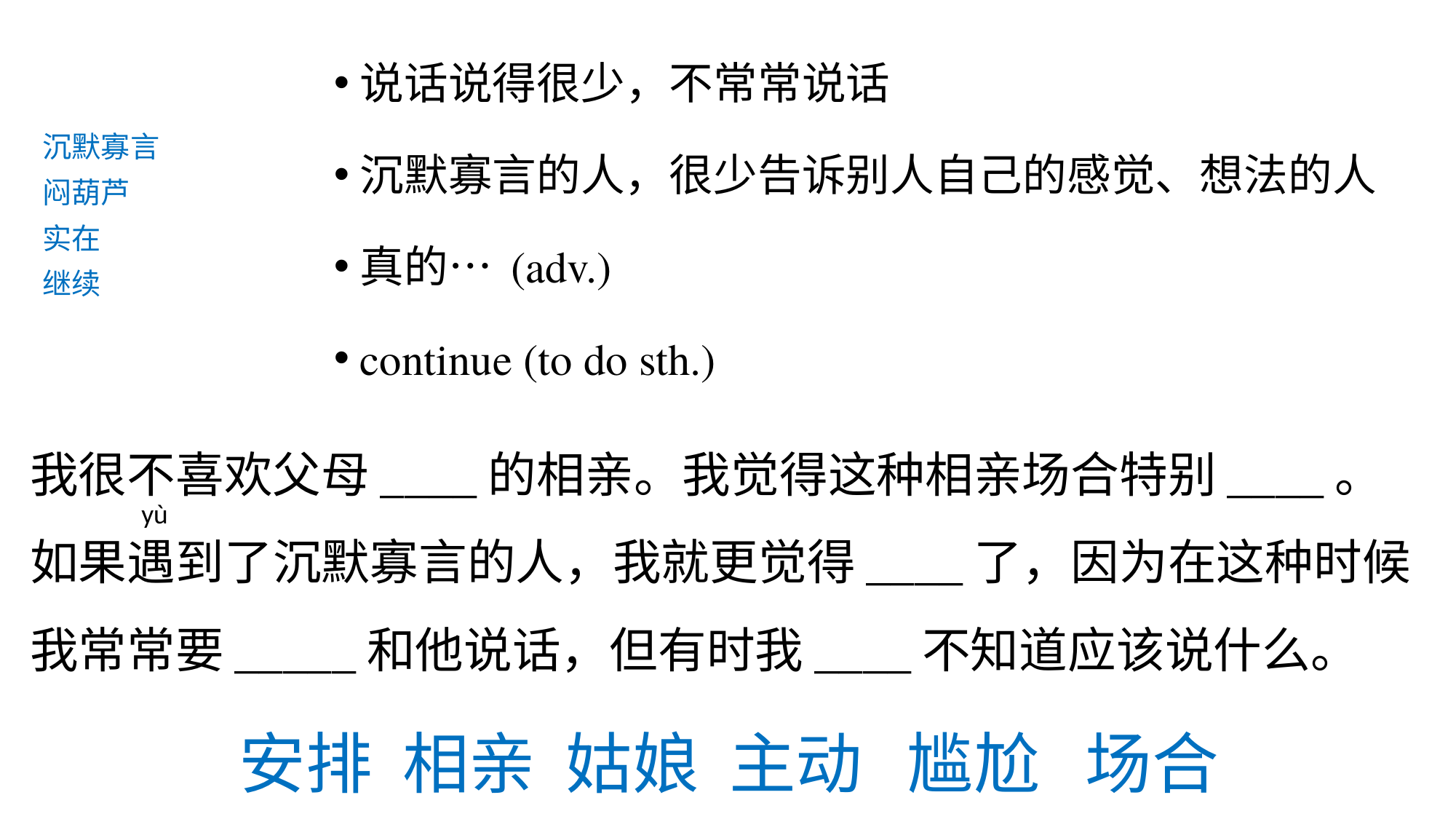

说话说得很少，不常常说话
沉默寡言的人，很少告诉别人自己的感觉、想法的人
真的… (adv.)
continue (to do sth.)
# 沉默寡言 闷葫芦 实在 继续
我很不喜欢父母____的相亲。我觉得这种相亲场合特别____。如果遇到了沉默寡言的人，我就更觉得____了，因为在这种时候我常常要_____和他说话，但有时我____不知道应该说什么。

yù
安排  相亲  姑娘  主动   尴尬   场合